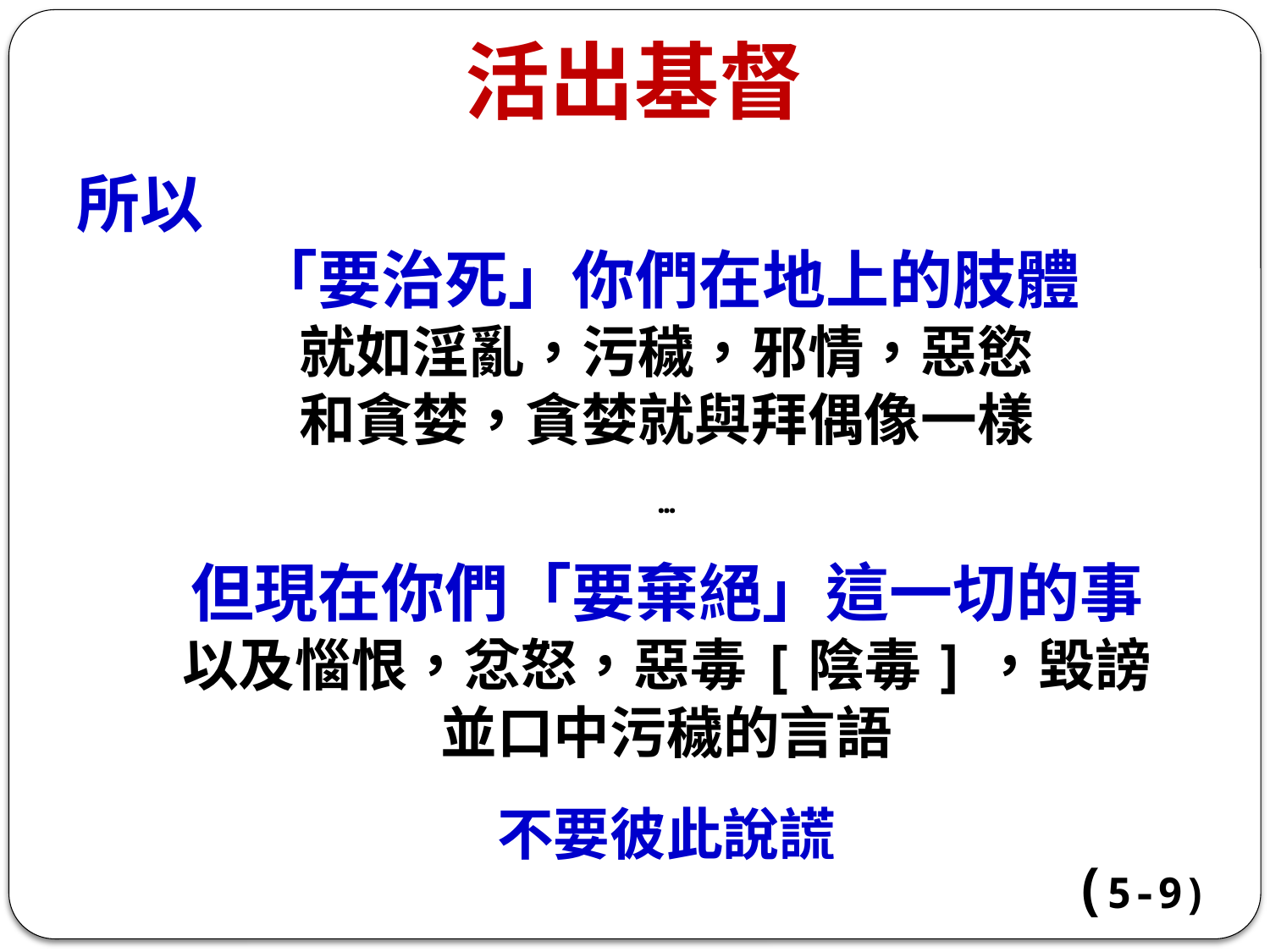

活出基督
所以
「要治死」你們在地上的肢體
就如淫亂，污穢，邪情，惡慾
和貪婪，貪婪就與拜偶像一樣

…

但現在你們「要棄絕」這一切的事
以及惱恨，忿怒，惡毒[陰毒]，毀謗
並口中污穢的言語

不要彼此說謊
(5-9)